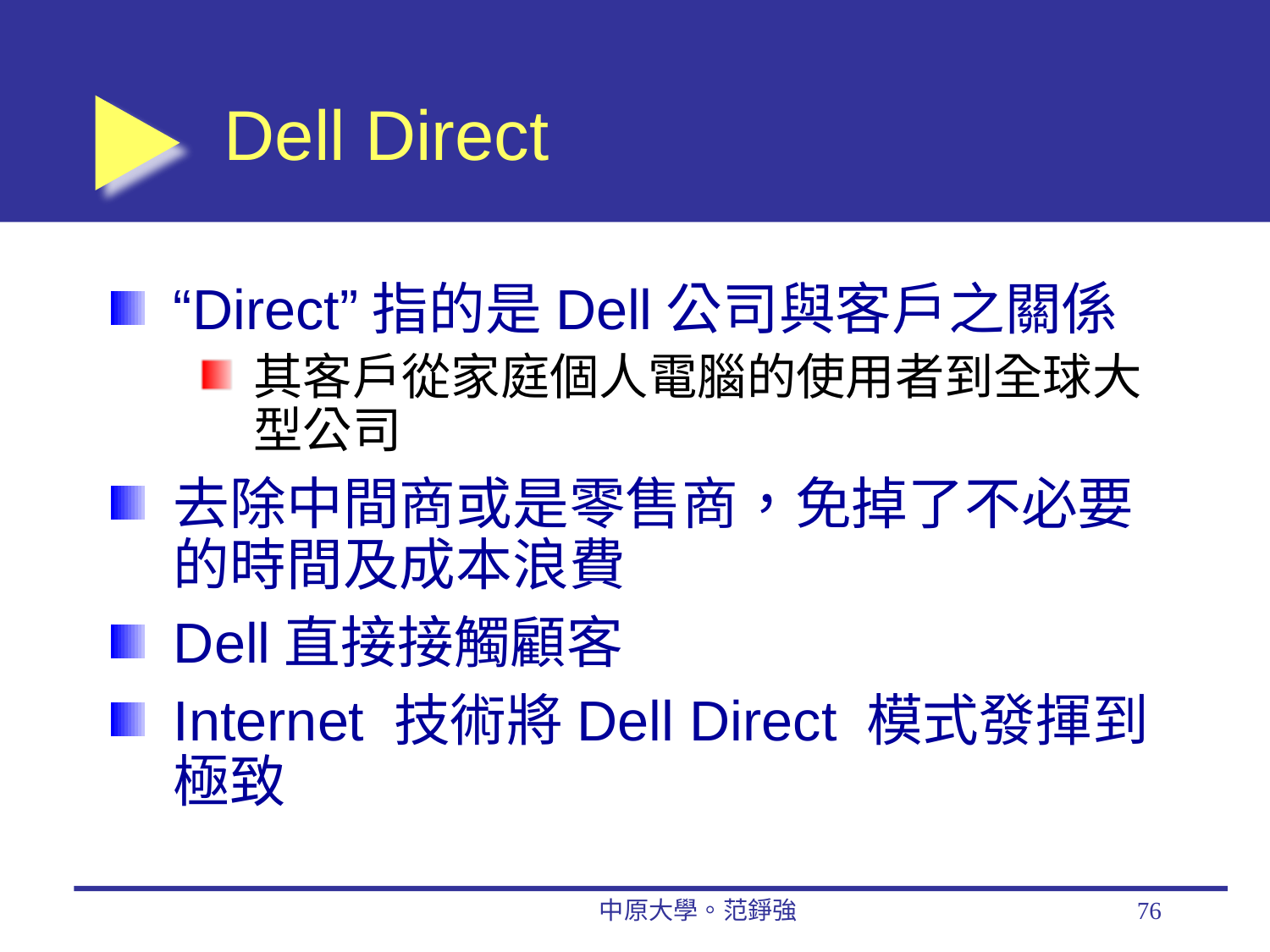

# Dell Direct
“Direct”指的是Dell公司與客戶之關係
其客戶從家庭個人電腦的使用者到全球大型公司
去除中間商或是零售商，免掉了不必要的時間及成本浪費
Dell直接接觸顧客
Internet 技術將Dell Direct 模式發揮到極致
中原大學。范錚強
76